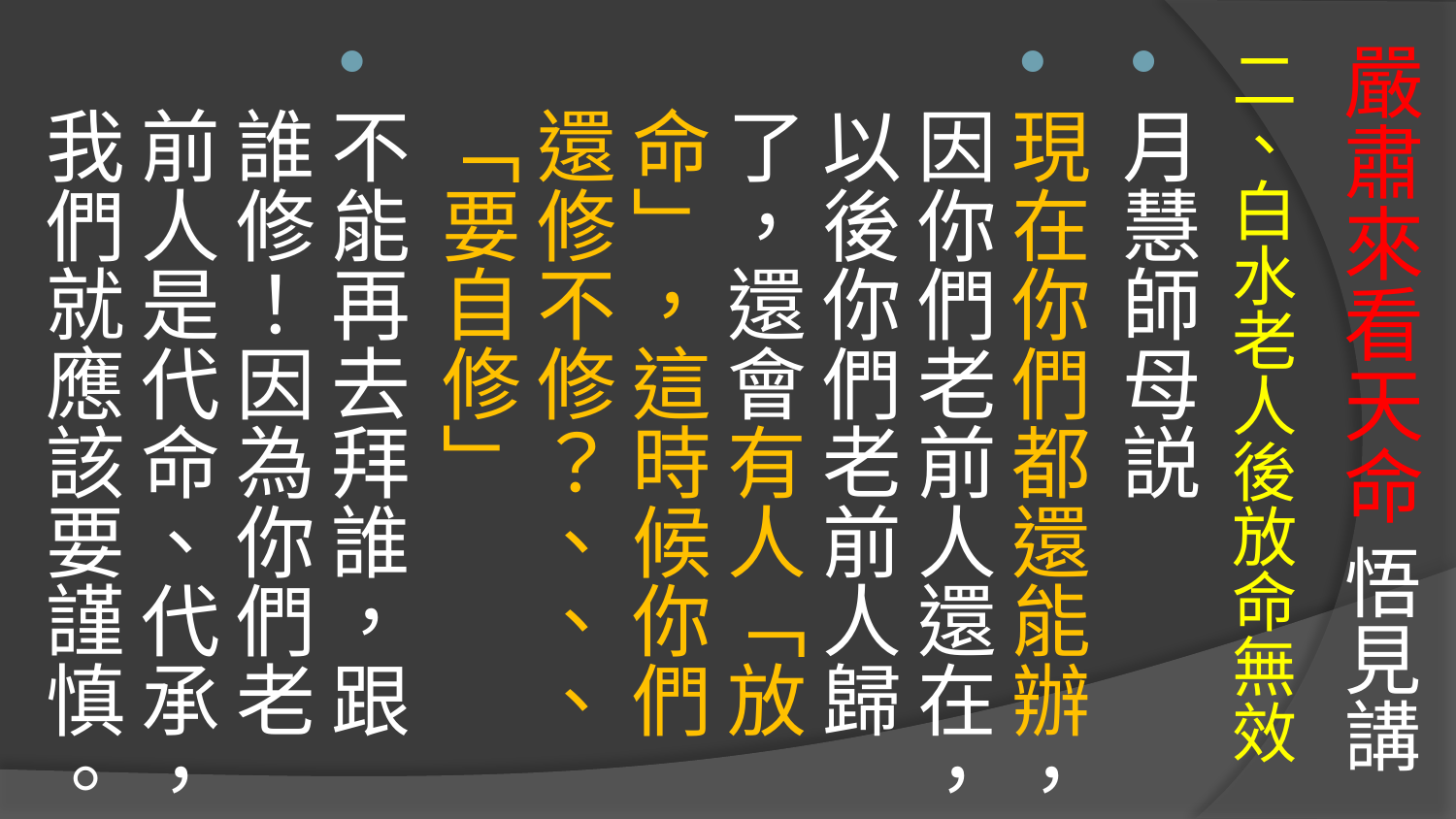

# 嚴肅來看天命 悟見講
二、白水老人後放命無效
月慧師母説
現在你們都還能辦，因你們老前人還在，以後你們老前人歸了，還會有人「放命」，這時候你們還修不修？、、、「要自修」
不能再去拜誰，跟誰修！因為你們老前人是代命、代承，我們就應該要謹慎。